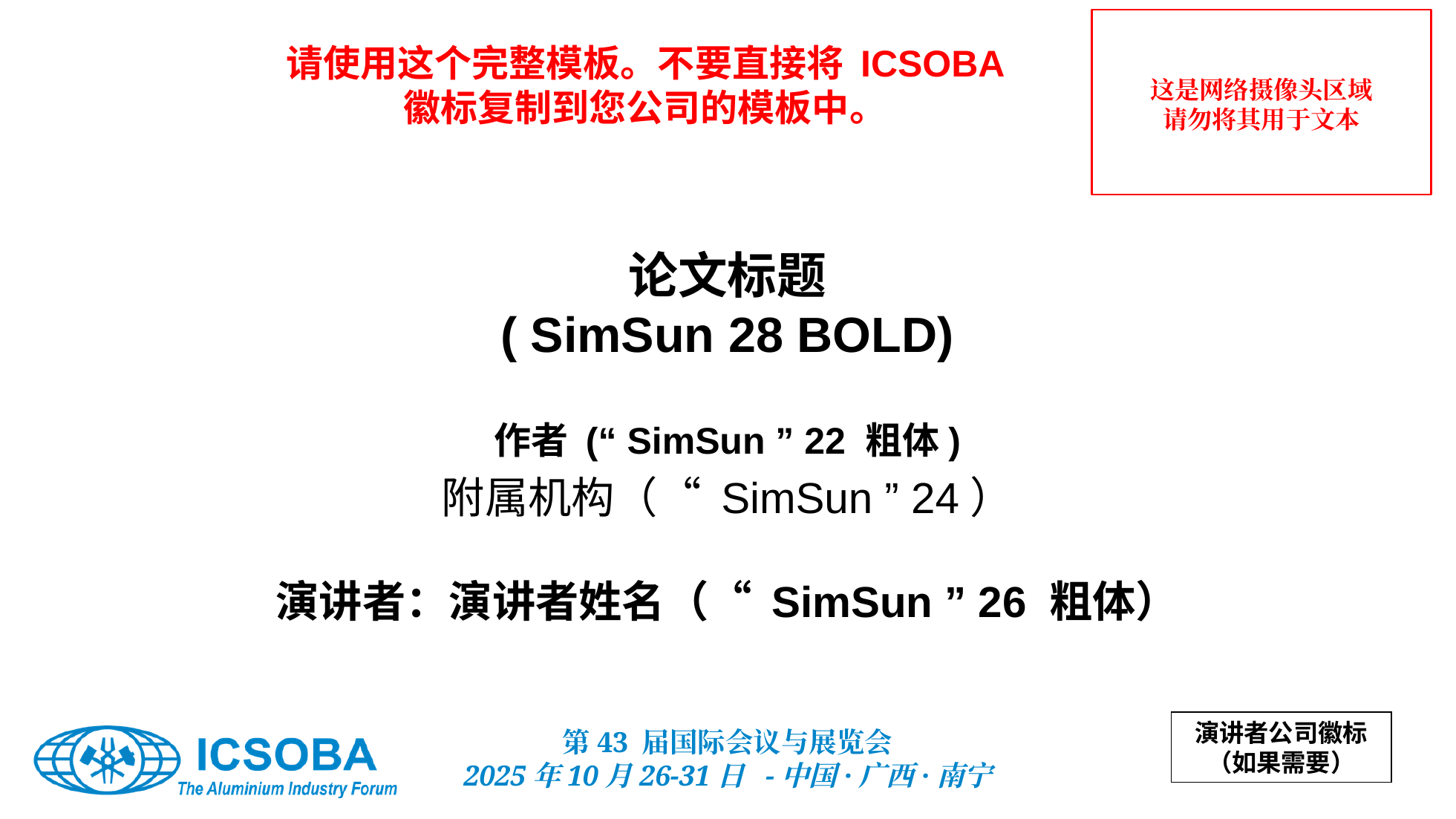

请使用这个完整模板。不要直接将 ICSOBA 徽标复制到您公司的模板中。
论文标题
( SimSun 28 BOLD)
作者 (“ SimSun ” 22 粗体)
附属机构（“ SimSun ” 24）

演讲者：演讲者姓名（“ SimSun ” 26 粗体）